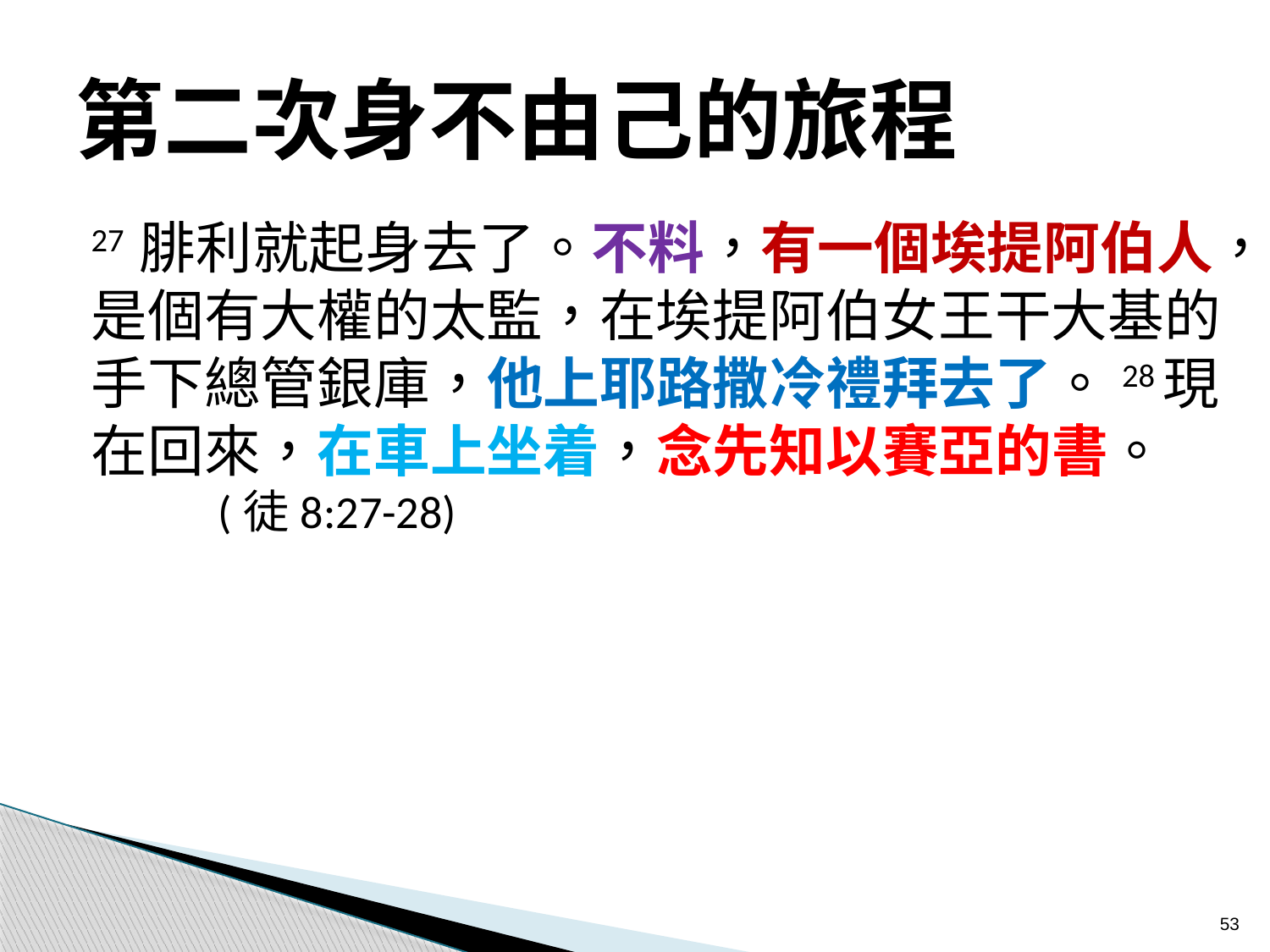

# 第二次身不由己的旅程
27 腓利就起身去了。不料，有一個埃提阿伯人，是個有大權的太監，在埃提阿伯女王干大基的手下總管銀庫，他上耶路撒冷禮拜去了。28現在回來，在車上坐着，念先知以賽亞的書。	 	(徒8:27-28)
53